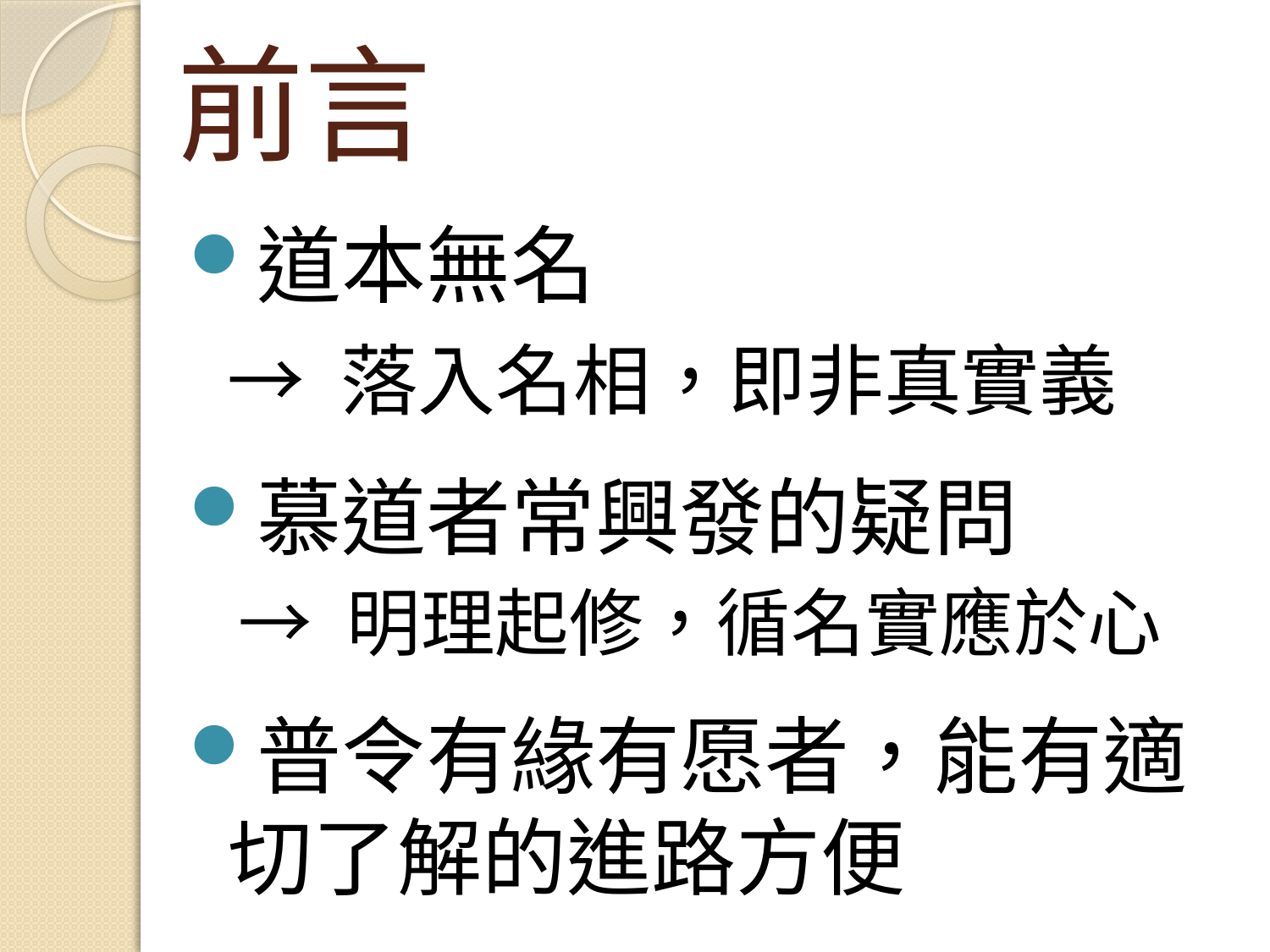

# 前言
道本無名
  → 落入名相，即非真實義

慕道者常興發的疑問
   → 明理起修，循名實應於心

普令有緣有愿者，能有適切了解的進路方便